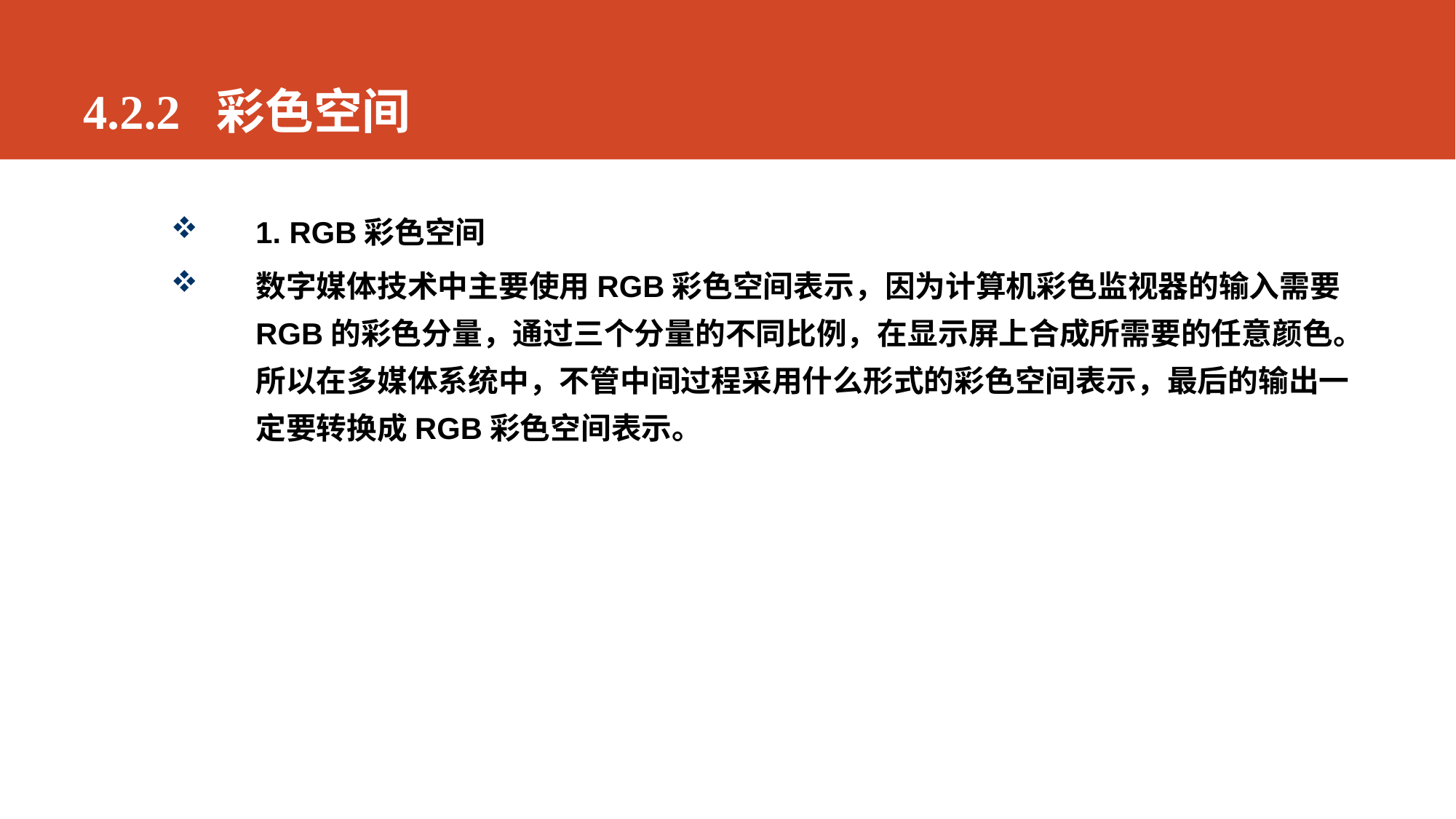

# 4.2.2  彩色空间
1. RGB彩色空间
数字媒体技术中主要使用RGB彩色空间表示，因为计算机彩色监视器的输入需要RGB的彩色分量，通过三个分量的不同比例，在显示屏上合成所需要的任意颜色。所以在多媒体系统中，不管中间过程采用什么形式的彩色空间表示，最后的输出一定要转换成RGB彩色空间表示。